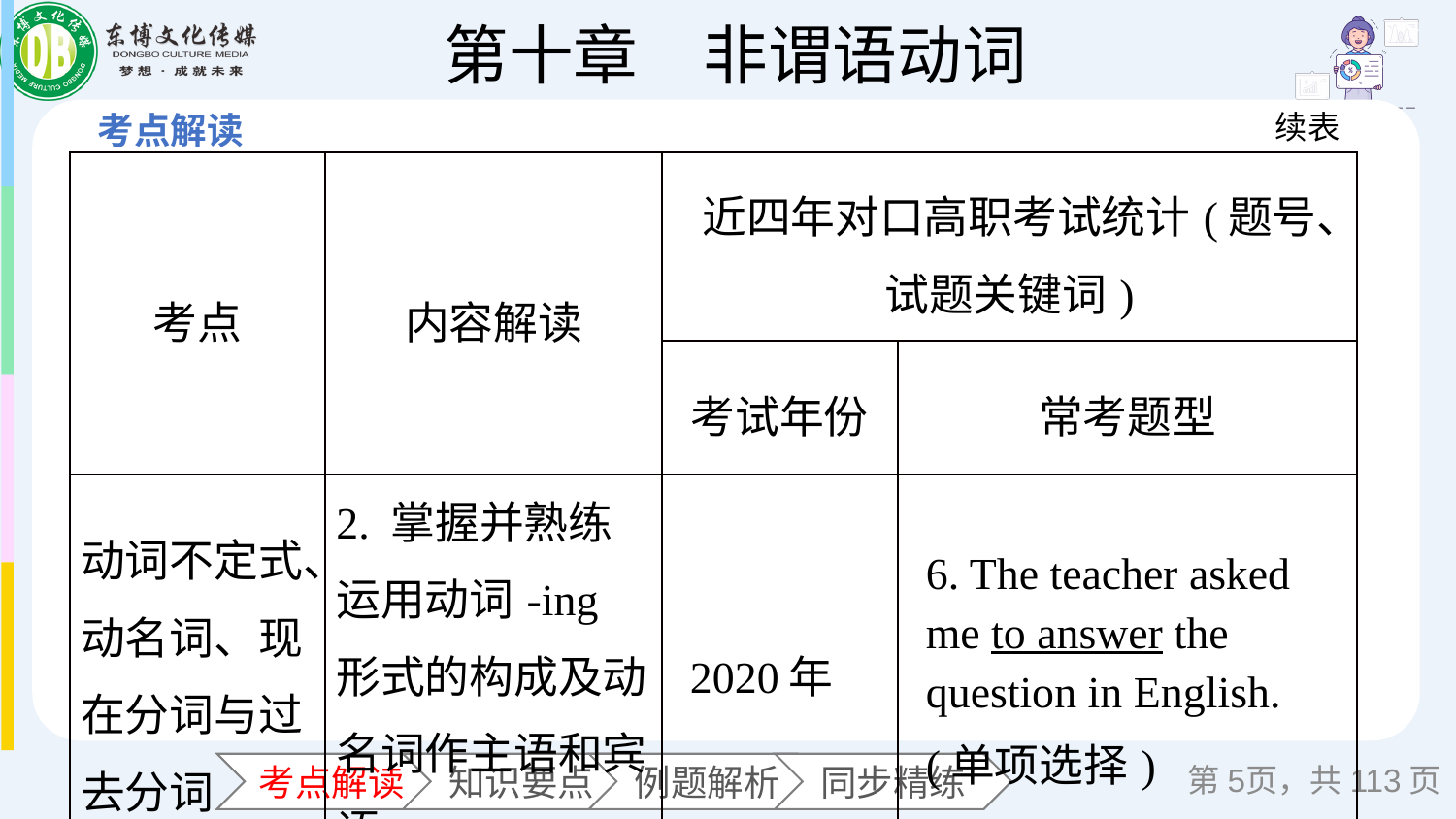

续表
| 考点 | 内容解读 | 近四年对口高职考试统计(题号、试题关键词) |  |
| --- | --- | --- | --- |
|  |  | 考试年份 | 常考题型 |
| 动词不定式、动名词、现在分词与过去分词 | 2. 掌握并熟练运用动词-ing形式的构成及动名词作主语和宾语 | 2020年 | 6. The teacher asked me to answer the question in English. (单项选择) |
第5页，共113页